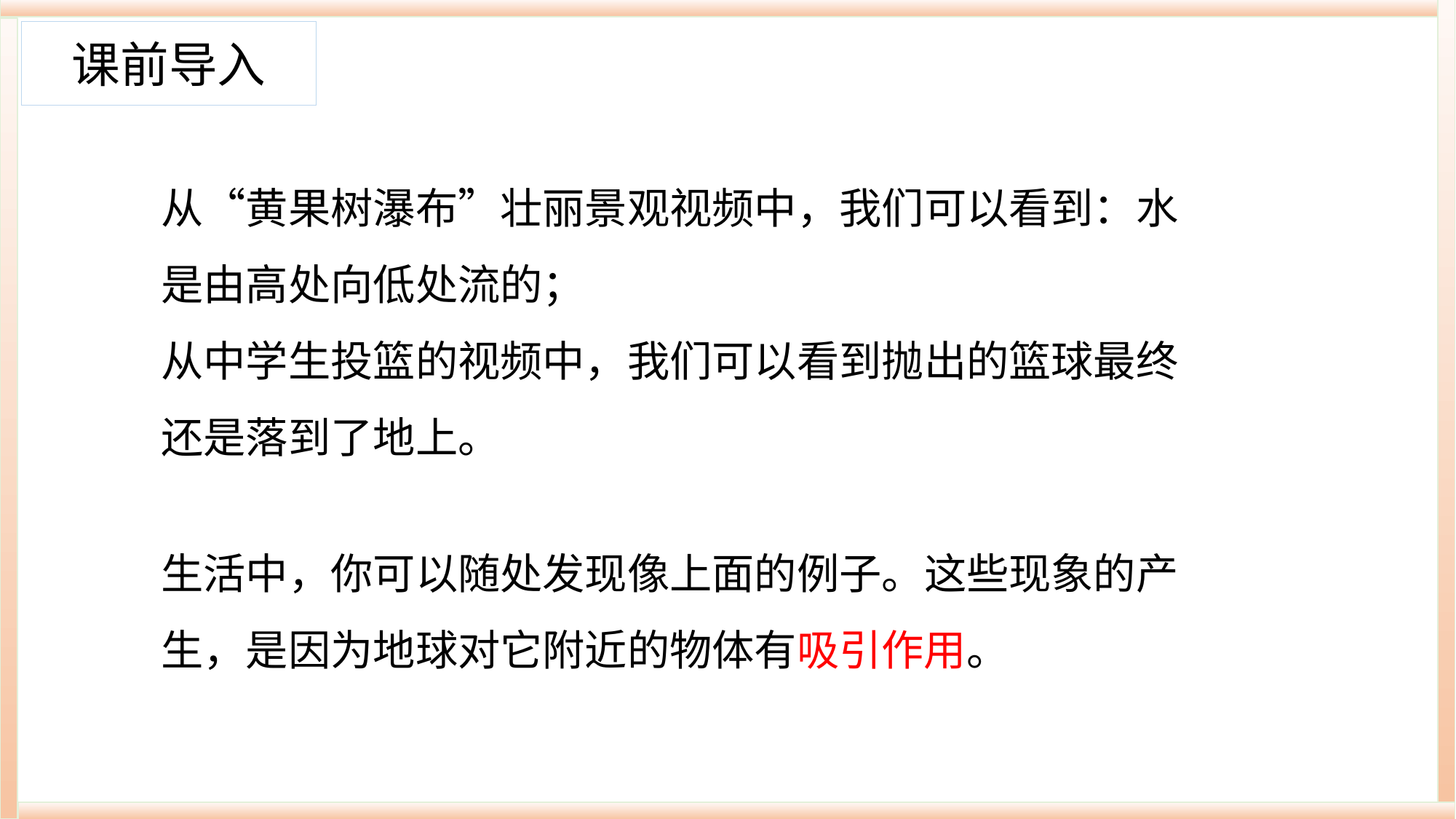

课前导入

从“黄果树瀑布”壮丽景观视频中，我们可以看到：水是由高处向低处流的；
从中学生投篮的视频中，我们可以看到抛出的篮球最终还是落到了地上。

生活中，你可以随处发现像上面的例子。这些现象的产生，是因为地球对它附近的物体有吸引作用。